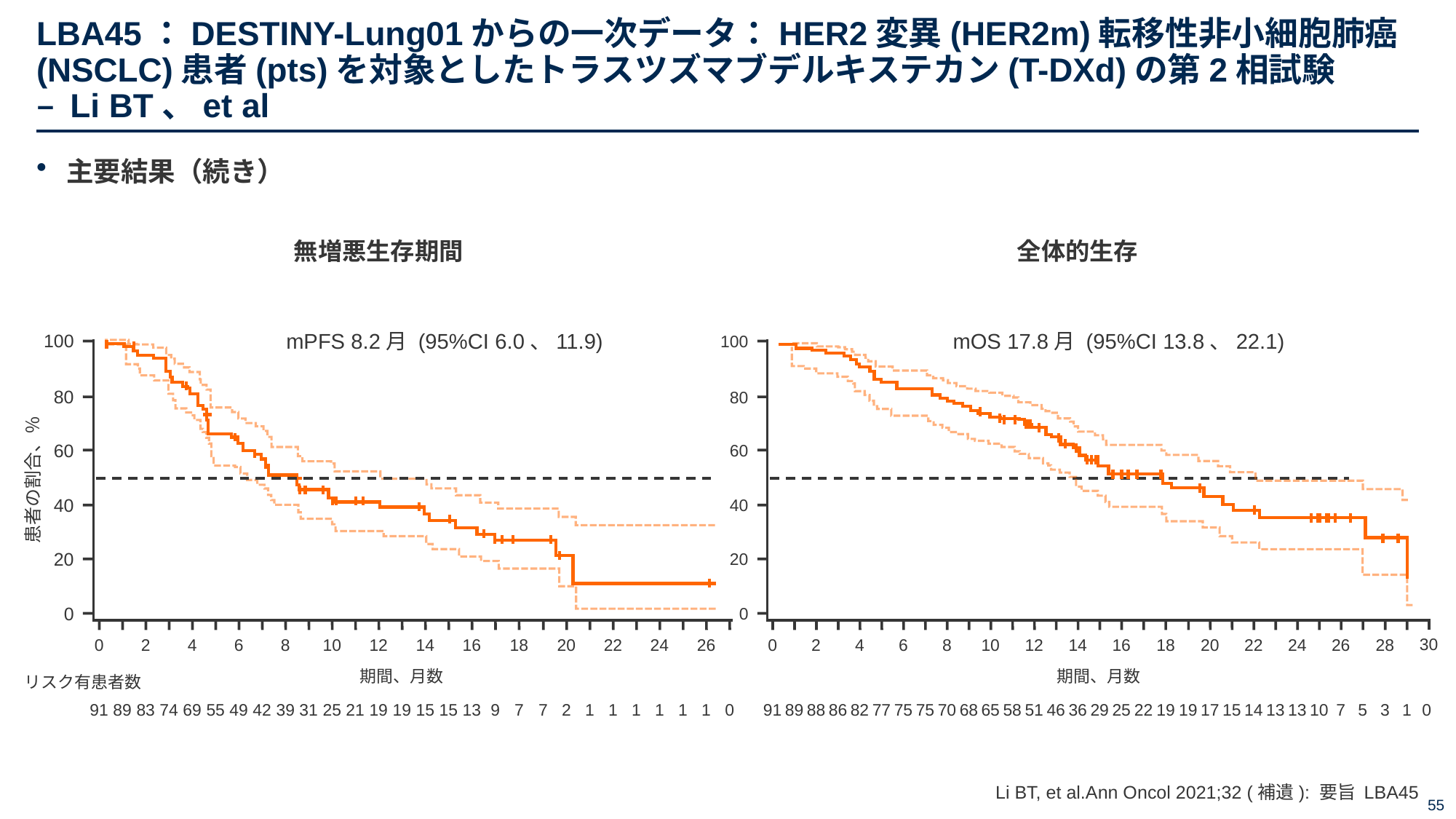

# LBA45：DESTINY-Lung01からの一次データ：HER2変異(HER2m)転移性非小細胞肺癌(NSCLC)患者(pts)を対象としたトラスツズマブデルキステカン(T-DXd)の第2相試験 – Li BT、et al
主要結果（続き）
無増悪生存期間
全体的生存
mPFS 8.2月 (95%CI 6.0、11.9)
mOS 17.8月 (95%CI 13.8、22.1)
100

80

60

患者の割合、％
40

20

0

100

80

60

40

20

0

30
0
2
4
6
8
10
12
14
16
18
20
22
24
26
28

0
2
4
6
8
10
12
14
16
18
20
22
24
26
期間、月数
期間、月数
リスク有患者数
91
89
83
74
69
55
49
42
39
31
25
21
19
19
15
15
13
9
7
7
2
1
1
1
1
1
1
0
91
89
88
86
82
77
75
75
70
68
65
58
51
46
36
29
25
22
19
19
17
15
14
13
13
10
7
5
3
1
0
Li BT, et al.Ann Oncol 2021;32 (補遺): 要旨 LBA45